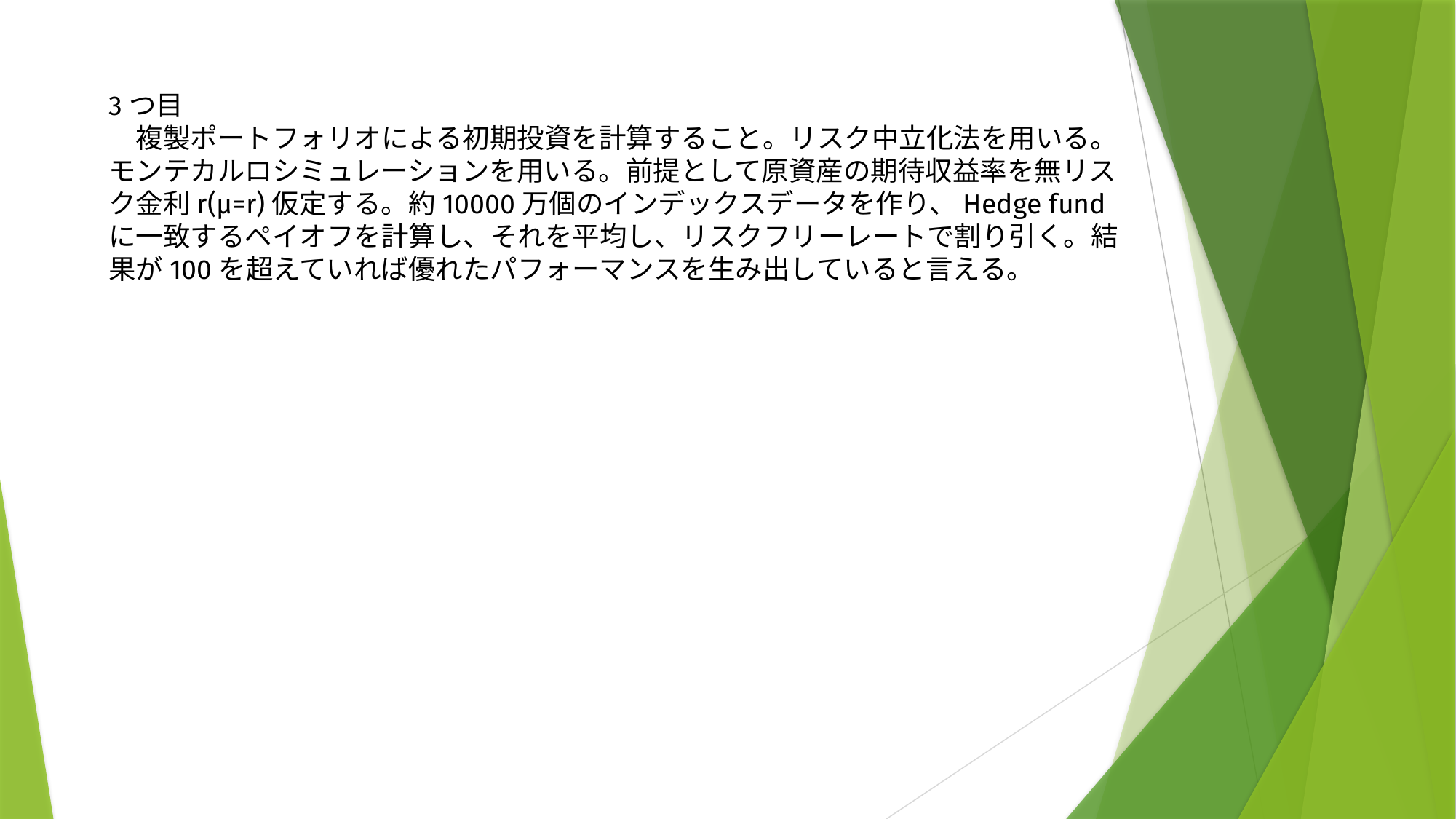

3つ目
　複製ポートフォリオによる初期投資を計算すること。リスク中立化法を用いる。モンテカルロシミュレーションを用いる。前提として原資産の期待収益率を無リスク金利r(μ=r)仮定する。約10000万個のインデックスデータを作り、Hedge fundに一致するペイオフを計算し、それを平均し、リスクフリーレートで割り引く。結果が100を超えていれば優れたパフォーマンスを生み出していると言える。